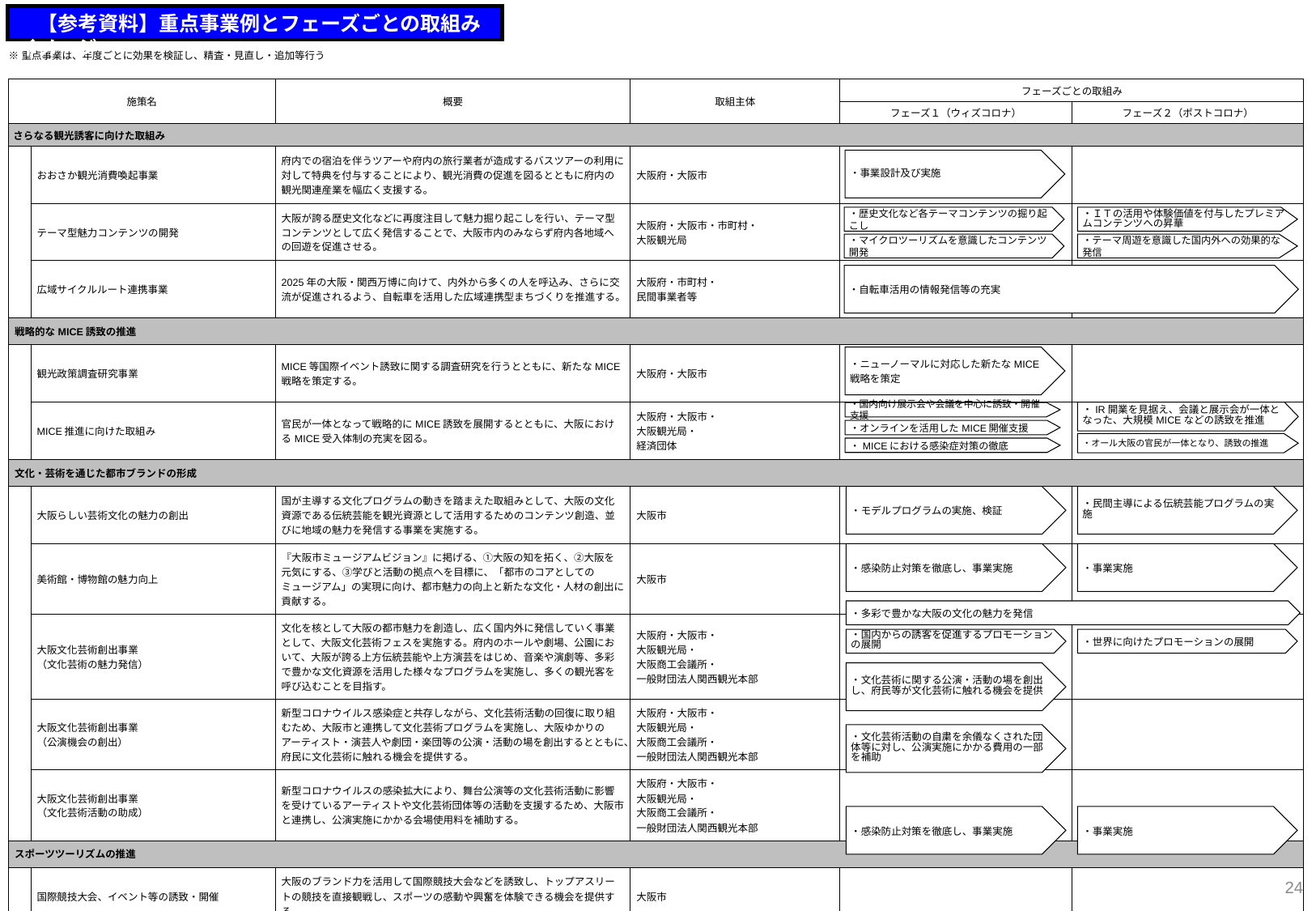

【参考資料】重点事業例とフェーズごとの取組みイメージ
|  |  |  |  |  |  |  |
| --- | --- | --- | --- | --- | --- | --- |
| ※重点事業は、年度ごとに効果を検証し、精査・見直し・追加等行う |  |  |  |  |  |  |
| 施策名 |  |  | 概要 | 取組主体 | フェーズごとの取組み |  |
|  |  |  |  |  | フェーズ１（ウィズコロナ） | フェーズ２（ポストコロナ） |
| さらなる観光誘客に向けた取組み |  |  |  |  |  |  |
|  | おおさか観光消費喚起事業 |  | 府内での宿泊を伴うツアーや府内の旅行業者が造成するバスツアーの利用に対して特典を付与することにより、観光消費の促進を図るとともに府内の観光関連産業を幅広く支援する。 | 大阪府・大阪市 |  |  |
|  | テーマ型魅力コンテンツの開発 |  | 大阪が誇る歴史文化などに再度注目して魅力掘り起こしを行い、テーマ型コンテンツとして広く発信することで、大阪市内のみならず府内各地域への回遊を促進させる。 | 大阪府・大阪市・市町村・ 大阪観光局 |  |  |
|  | 広域サイクルルート連携事業 |  | 2025年の大阪・関西万博に向けて、内外から多くの人を呼込み、さらに交流が促進されるよう、自転車を活用した広域連携型まちづくりを推進する。 | 大阪府・市町村・ 民間事業者等 |  |  |
| 戦略的なMICE誘致の推進 |  |  |  |  |  |  |
|  | 観光政策調査研究事業 |  | MICE等国際イベント誘致に関する調査研究を行うとともに、新たなMICE戦略を策定する。 | 大阪府・大阪市 |  |  |
|  | MICE推進に向けた取組み |  | 官民が一体となって戦略的にMICE誘致を展開するとともに、大阪におけるMICE受入体制の充実を図る。 | 大阪府・大阪市・ 大阪観光局・ 経済団体 |  |  |
| 文化・芸術を通じた都市ブランドの形成 |  |  |  |  |  |  |
|  | 大阪らしい芸術文化の魅力の創出 |  | 国が主導する文化プログラムの動きを踏まえた取組みとして、大阪の文化資源である伝統芸能を観光資源として活用するためのコンテンツ創造、並びに地域の魅力を発信する事業を実施する。 | 大阪市 |  |  |
|  | 美術館・博物館の魅力向上 |  | 『大阪市ミュージアムビジョン』に掲げる、①大阪の知を拓く、②大阪を元気にする、③学びと活動の拠点へを目標に、「都市のコアとしてのミュージアム」の実現に向け、都市魅力の向上と新たな文化・人材の創出に貢献する。 | 大阪市 |  |  |
|  | 大阪文化芸術創出事業 （文化芸術の魅力発信） |  | 文化を核として大阪の都市魅力を創造し、広く国内外に発信していく事業として、大阪文化芸術フェスを実施する。府内のホールや劇場、公園において、大阪が誇る上方伝統芸能や上方演芸をはじめ、音楽や演劇等、多彩で豊かな文化資源を活用した様々なプログラムを実施し、多くの観光客を呼び込むことを目指す。 | 大阪府・大阪市・ 大阪観光局・ 大阪商工会議所・ 一般財団法人関西観光本部 |  |  |
|  | 大阪文化芸術創出事業 （公演機会の創出） |  | 新型コロナウイルス感染症と共存しながら、文化芸術活動の回復に取り組むため、大阪市と連携して文化芸術プログラムを実施し、大阪ゆかりのアーティスト・演芸人や劇団・楽団等の公演・活動の場を創出するとともに、府民に文化芸術に触れる機会を提供する。 | 大阪府・大阪市・ 大阪観光局・ 大阪商工会議所・ 一般財団法人関西観光本部 |  |  |
|  | 大阪文化芸術創出事業 （文化芸術活動の助成） |  | 新型コロナウイルスの感染拡大により、舞台公演等の文化芸術活動に影響を受けているアーティストや文化芸術団体等の活動を支援するため、大阪市と連携し、公演実施にかかる会場使用料を補助する。 | 大阪府・大阪市・ 大阪観光局・ 大阪商工会議所・ 一般財団法人関西観光本部 |  |  |
| スポーツツーリズムの推進 |  |  |  |  |  |  |
|  | 国際競技大会、イベント等の誘致・開催 |  | 大阪のブランド力を活用して国際競技大会などを誘致し、トップアスリートの競技を直接観戦し、スポーツの感動や興奮を体験できる機会を提供する。 | 大阪市 |  |  |
・事業設計及び実施
・歴史文化など各テーマコンテンツの掘り起こし
・ＩＴの活用や体験価値を付与したプレミアムコンテンツへの昇華
・マイクロツーリズムを意識したコンテンツ開発
・テーマ周遊を意識した国内外への効果的な発信
・自転車活用の情報発信等の充実
・ニューノーマルに対応した新たなMICE戦略を策定
・IR開業を見据え、会議と展示会が一体となった、大規模MICEなどの誘致を推進
・国内向け展示会や会議を中心に誘致・開催支援
・オンラインを活用したMICE開催支援
・オール大阪の官民が一体となり、誘致の推進
・MICEにおける感染症対策の徹底
・モデルプログラムの実施、検証
・民間主導による伝統芸能プログラムの実施
・感染防止対策を徹底し、事業実施
・事業実施
・多彩で豊かな大阪の文化の魅力を発信
・世界に向けたプロモーションの展開
・国内からの誘客を促進するプロモーションの展開
・文化芸術に関する公演・活動の場を創出し、府民等が文化芸術に触れる機会を提供
・文化芸術活動の自粛を余儀なくされた団体等に対し、公演実施にかかる費用の一部を補助
・感染防止対策を徹底し、事業実施
・事業実施
24